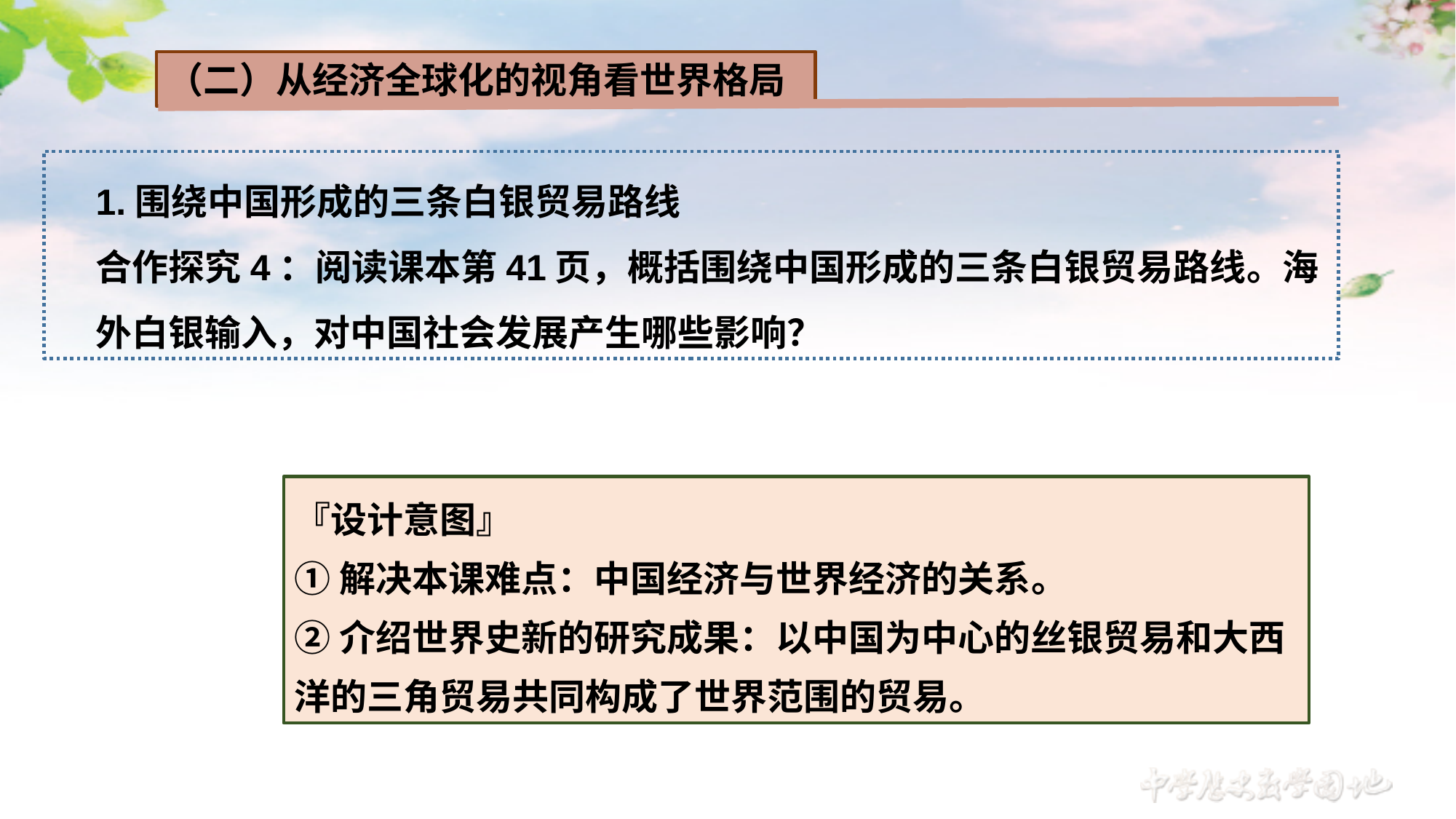

（二）从经济全球化的视角看世界格局
1.围绕中国形成的三条白银贸易路线
合作探究4：阅读课本第41页，概括围绕中国形成的三条白银贸易路线。海外白银输入，对中国社会发展产生哪些影响？
『设计意图』
①解决本课难点：中国经济与世界经济的关系。
②介绍世界史新的研究成果：以中国为中心的丝银贸易和大西洋的三角贸易共同构成了世界范围的贸易。